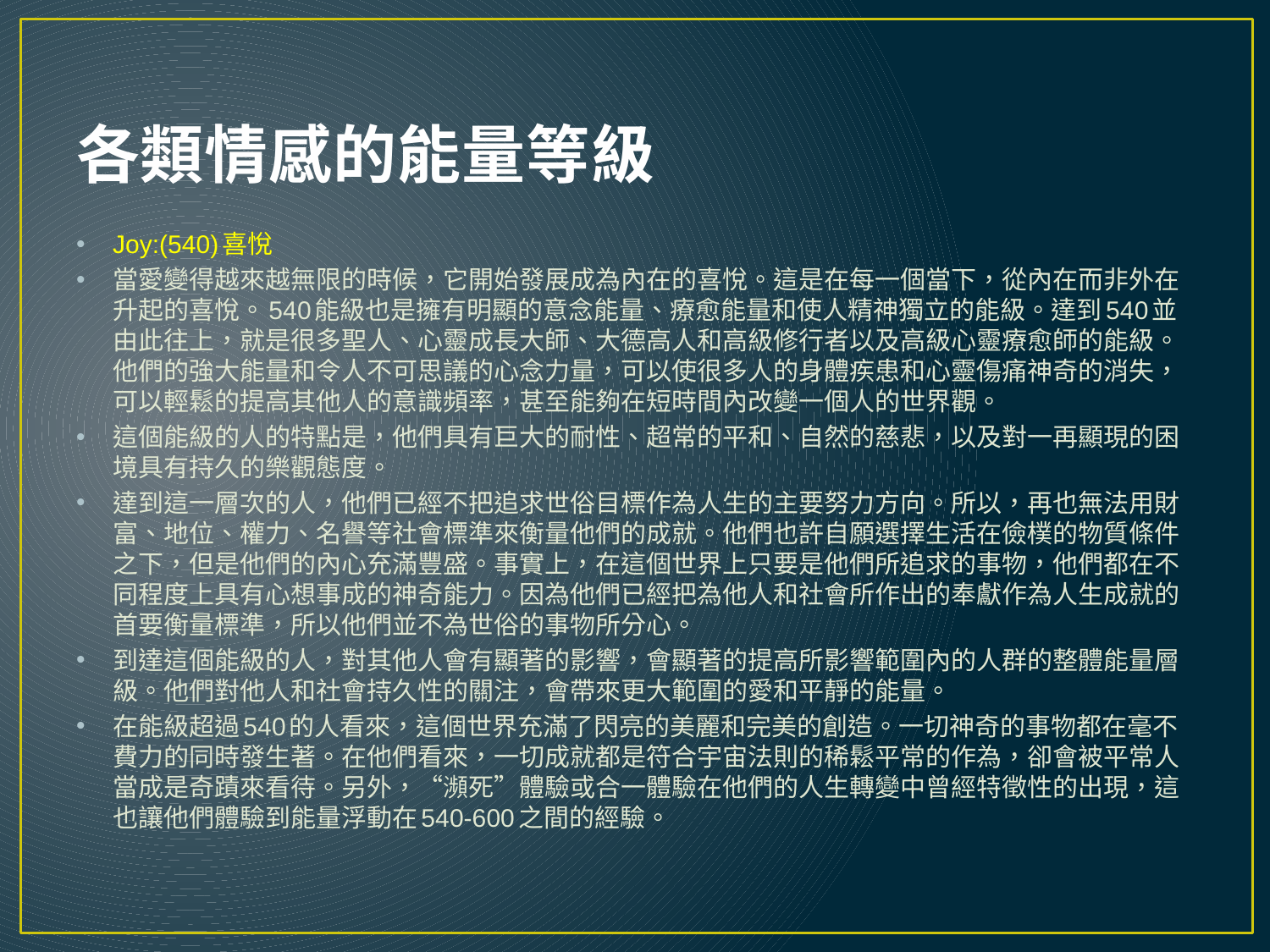

# 各類情感的能量等級
Joy:(540)喜悅
當愛變得越來越無限的時候，它開始發展成為內在的喜悅。這是在每一個當下，從內在而非外在升起的喜悅。540能級也是擁有明顯的意念能量、療愈能量和使人精神獨立的能級。達到540並由此往上，就是很多聖人、心靈成長大師、大德高人和高級修行者以及高級心靈療愈師的能級。他們的強大能量和令人不可思議的心念力量，可以使很多人的身體疾患和心靈傷痛神奇的消失，可以輕鬆的提高其他人的意識頻率，甚至能夠在短時間內改變一個人的世界觀。
這個能級的人的特點是，他們具有巨大的耐性、超常的平和、自然的慈悲，以及對一再顯現的困境具有持久的樂觀態度。
達到這一層次的人，他們已經不把追求世俗目標作為人生的主要努力方向。所以，再也無法用財富、地位、權力、名譽等社會標準來衡量他們的成就。他們也許自願選擇生活在儉樸的物質條件之下，但是他們的內心充滿豐盛。事實上，在這個世界上只要是他們所追求的事物，他們都在不同程度上具有心想事成的神奇能力。因為他們已經把為他人和社會所作出的奉獻作為人生成就的首要衡量標準，所以他們並不為世俗的事物所分心。
到達這個能級的人，對其他人會有顯著的影響，會顯著的提高所影響範圍內的人群的整體能量層級。他們對他人和社會持久性的關注，會帶來更大範圍的愛和平靜的能量。
在能級超過540的人看來，這個世界充滿了閃亮的美麗和完美的創造。一切神奇的事物都在毫不費力的同時發生著。在他們看來，一切成就都是符合宇宙法則的稀鬆平常的作為，卻會被平常人當成是奇蹟來看待。另外，“瀕死”體驗或合一體驗在他們的人生轉變中曾經特徵性的出現，這也讓他們體驗到能量浮動在540-600之間的經驗。